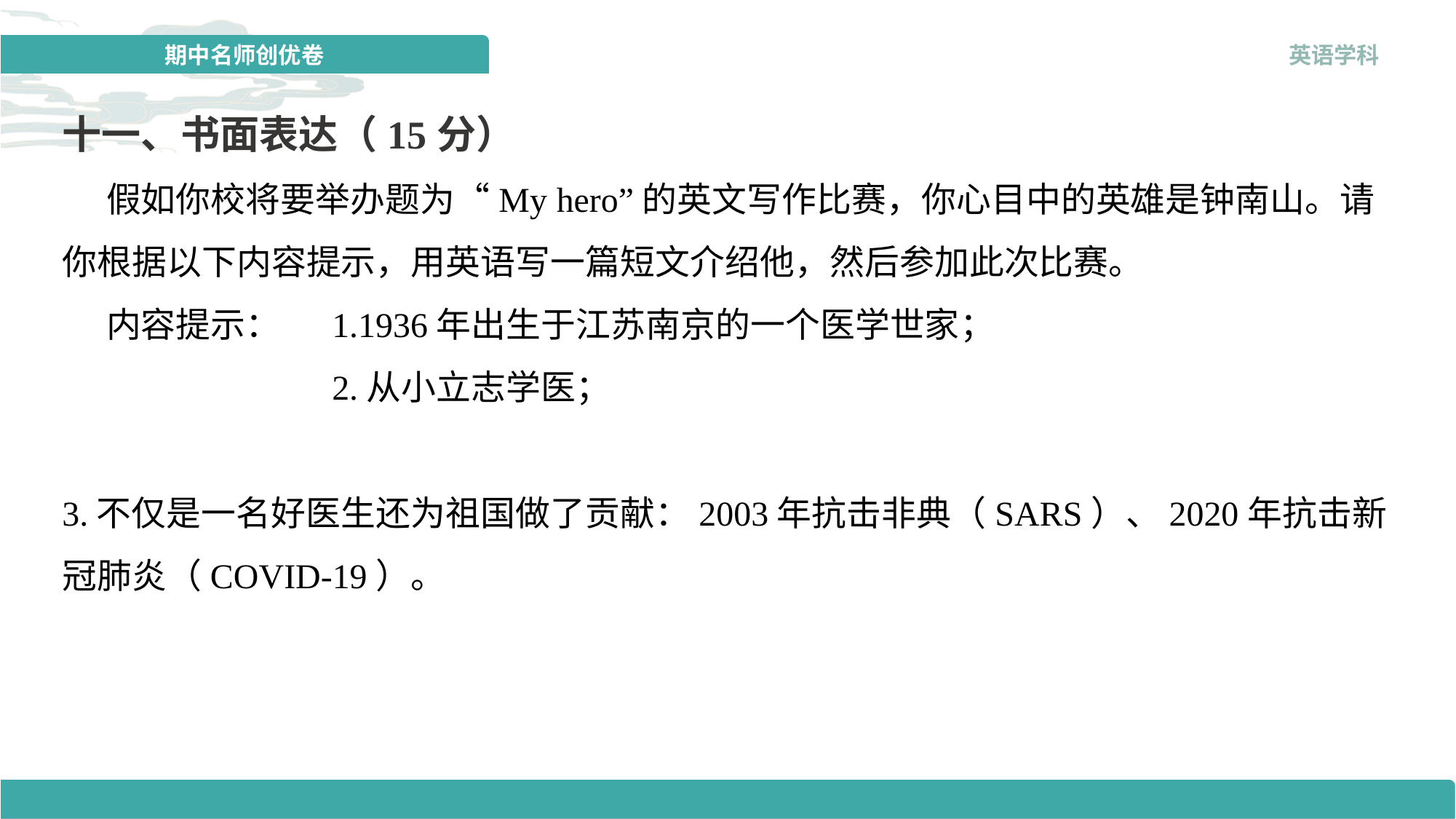

十一、书面表达（15分）
    假如你校将要举办题为“My hero”的英文写作比赛，你心目中的英雄是钟南山。请你根据以下内容提示，用英语写一篇短文介绍他，然后参加此次比赛。
    内容提示：	1.1936年出生于江苏南京的一个医学世家；
	2.从小立志学医；

3.不仅是一名好医生还为祖国做了贡献：2003年抗击非典（SARS）、2020年抗击新冠肺炎（COVID-19）。